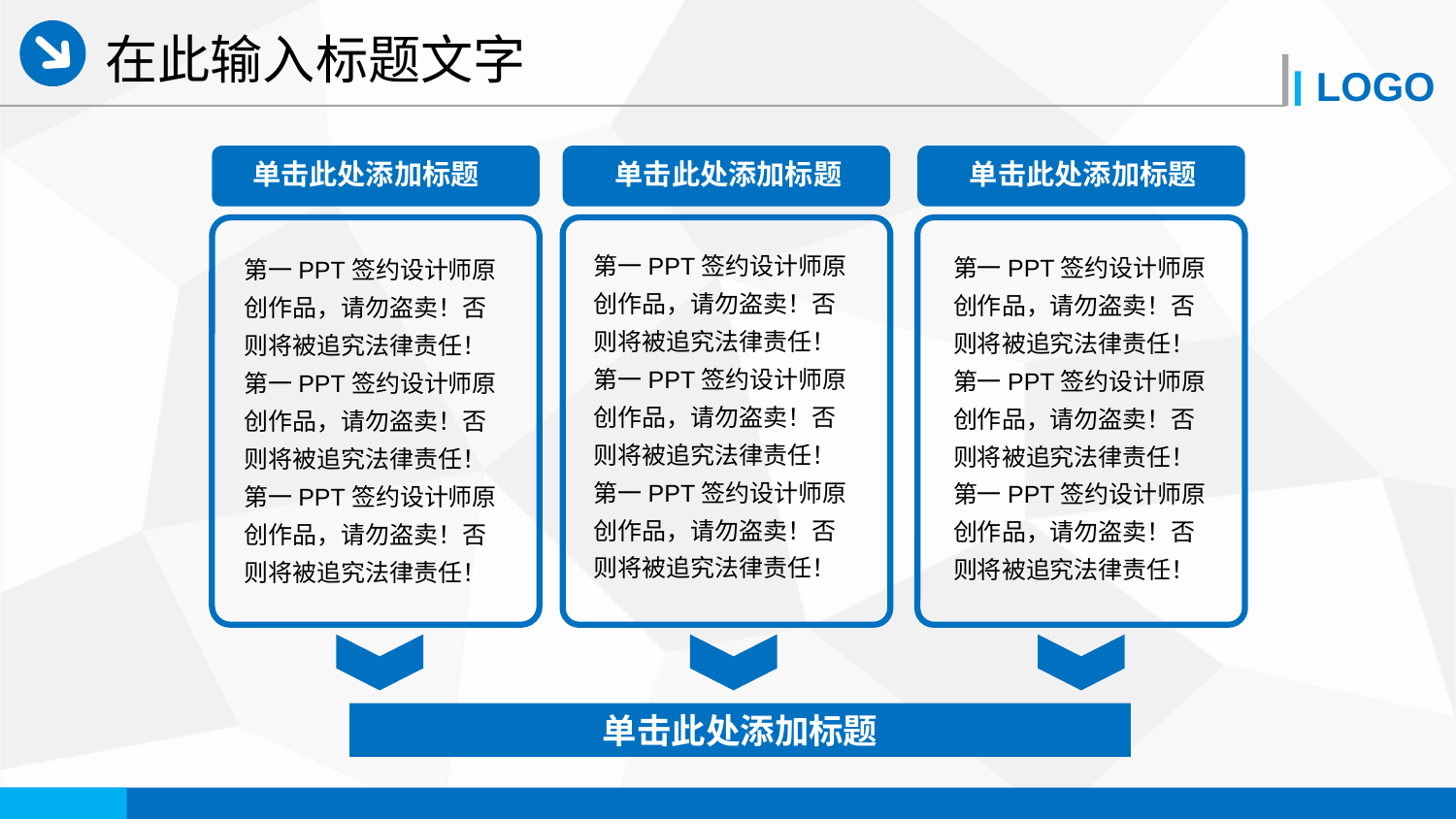

在此输入标题文字

单击此处添加标题
单击此处添加标题
单击此处添加标题

第一PPT签约设计师原创作品，请勿盗卖！否则将被追究法律责任！第一PPT签约设计师原创作品，请勿盗卖！否则将被追究法律责任！第一PPT签约设计师原创作品，请勿盗卖！否则将被追究法律责任！
第一PPT签约设计师原创作品，请勿盗卖！否则将被追究法律责任！第一PPT签约设计师原创作品，请勿盗卖！否则将被追究法律责任！第一PPT签约设计师原创作品，请勿盗卖！否则将被追究法律责任！
第一PPT签约设计师原创作品，请勿盗卖！否则将被追究法律责任！第一PPT签约设计师原创作品，请勿盗卖！否则将被追究法律责任！第一PPT签约设计师原创作品，请勿盗卖！否则将被追究法律责任！

单击此处添加标题